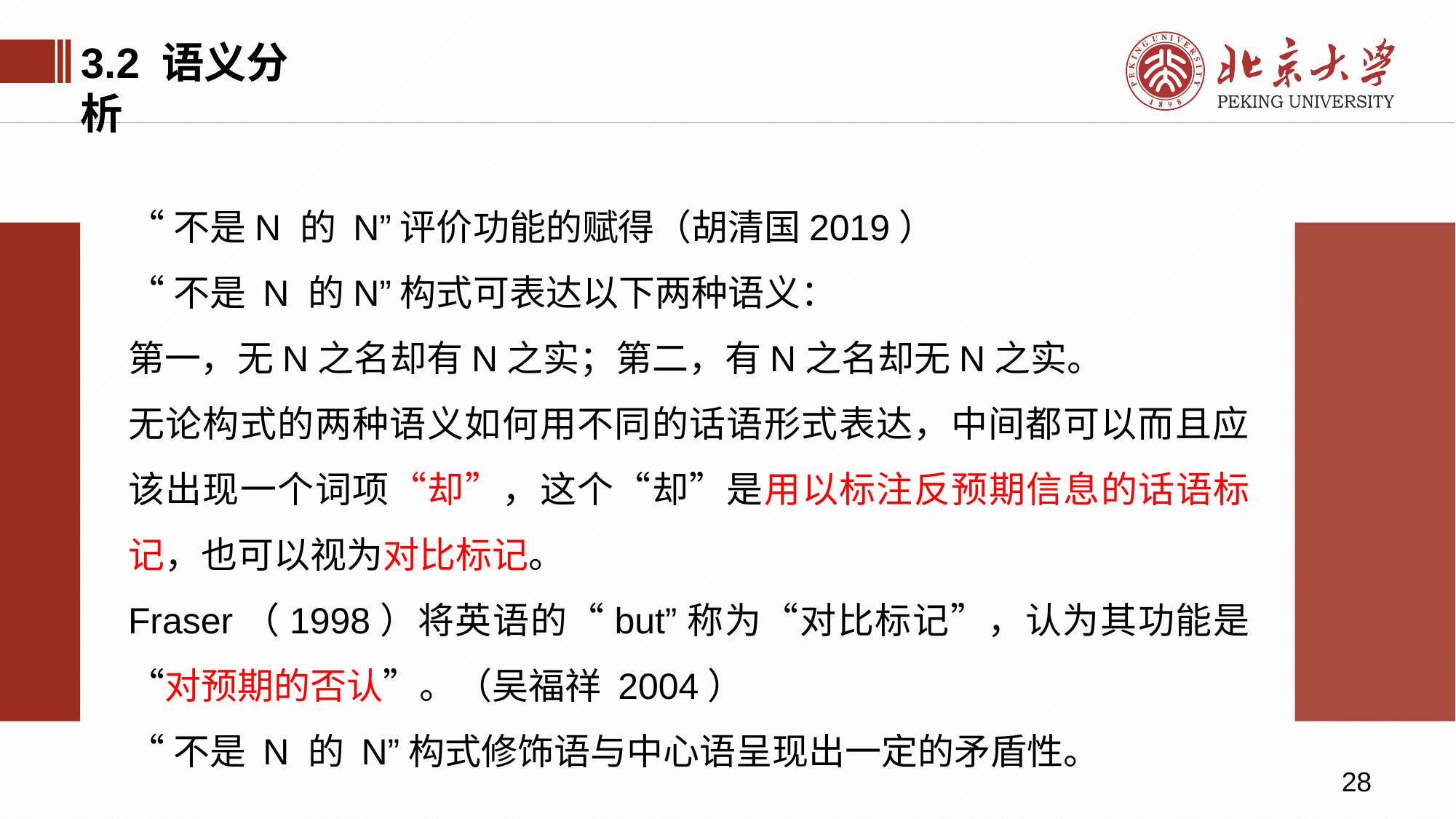

3.2 语义分析
“不是N 的 N”评价功能的赋得（胡清国2019）
“不是 N 的N”构式可表达以下两种语义：
第一，无N之名却有N之实；第二，有N之名却无N之实。
无论构式的两种语义如何用不同的话语形式表达，中间都可以而且应该出现一个词项“却”，这个“却”是用以标注反预期信息的话语标记，也可以视为对比标记。
Fraser（1998）将英语的“but”称为“对比标记”，认为其功能是“对预期的否认”。（吴福祥 2004）
“不是 N 的 N”构式修饰语与中心语呈现出一定的矛盾性。
28